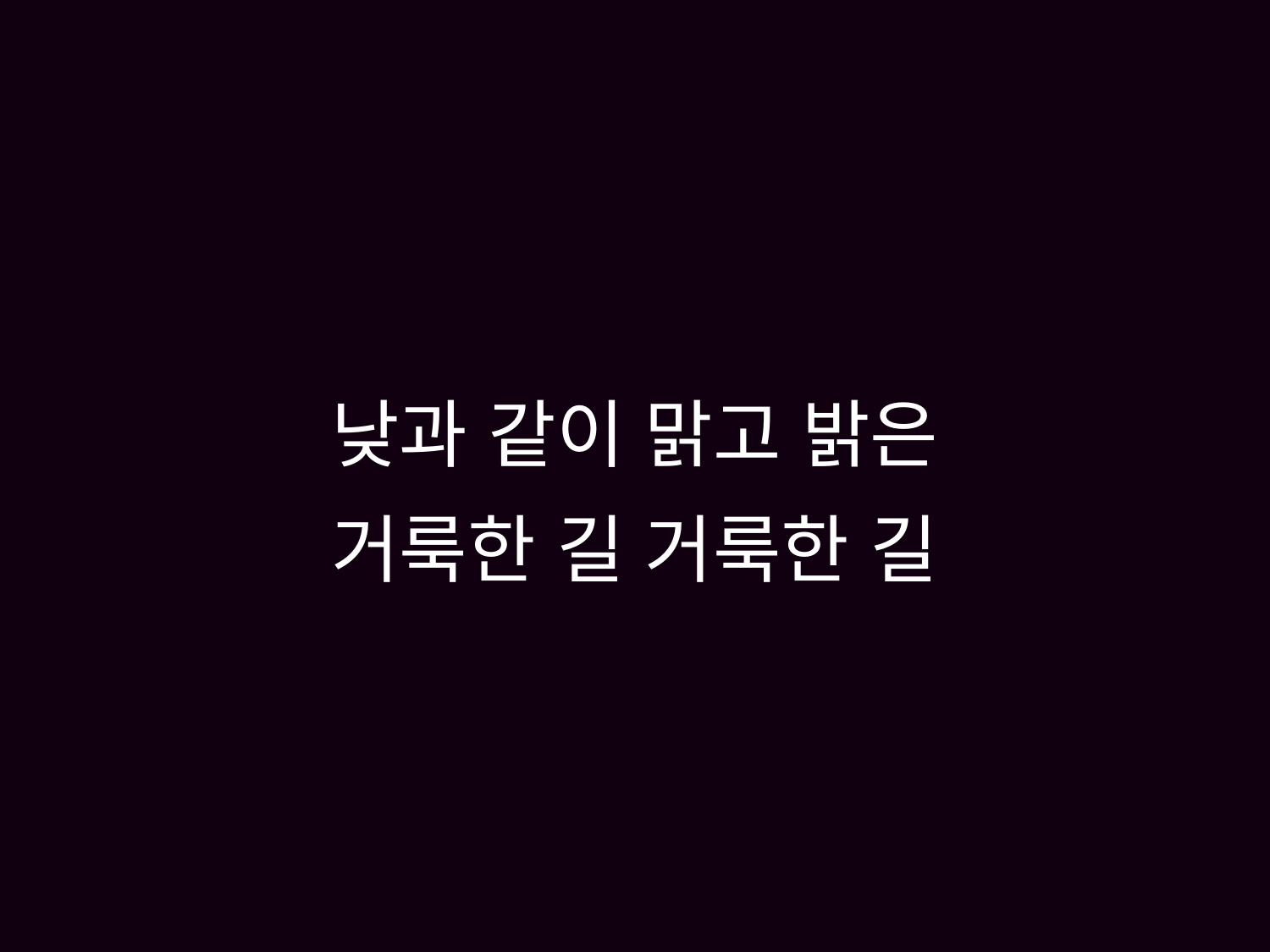

# 낮과 같이 맑고 밝은 거룩한 길 거룩한 길